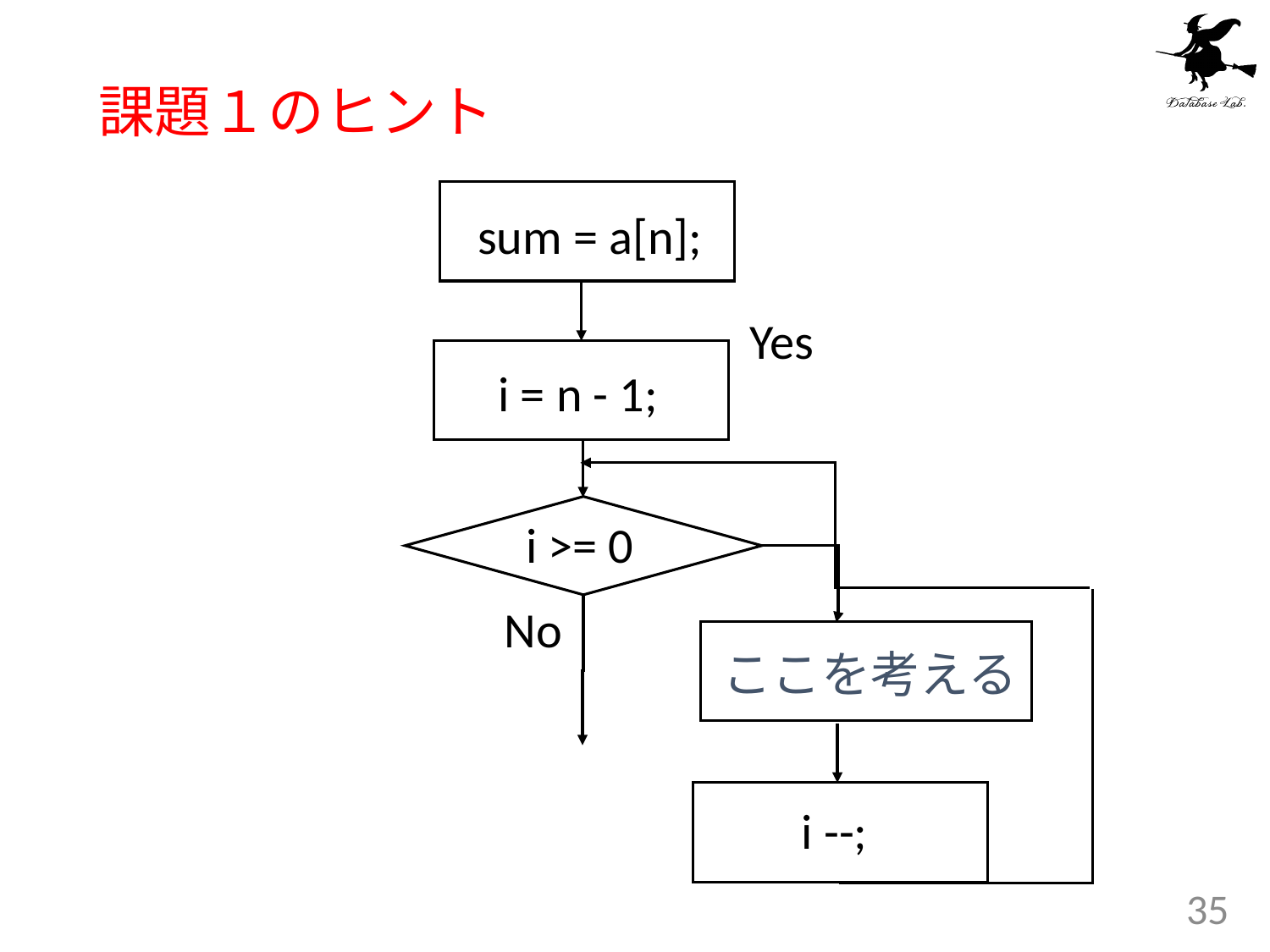

# 課題１のヒント

sum = a[n];
Yes

i = n - 1;

i >= 0
No

ここを考える

i --;
35